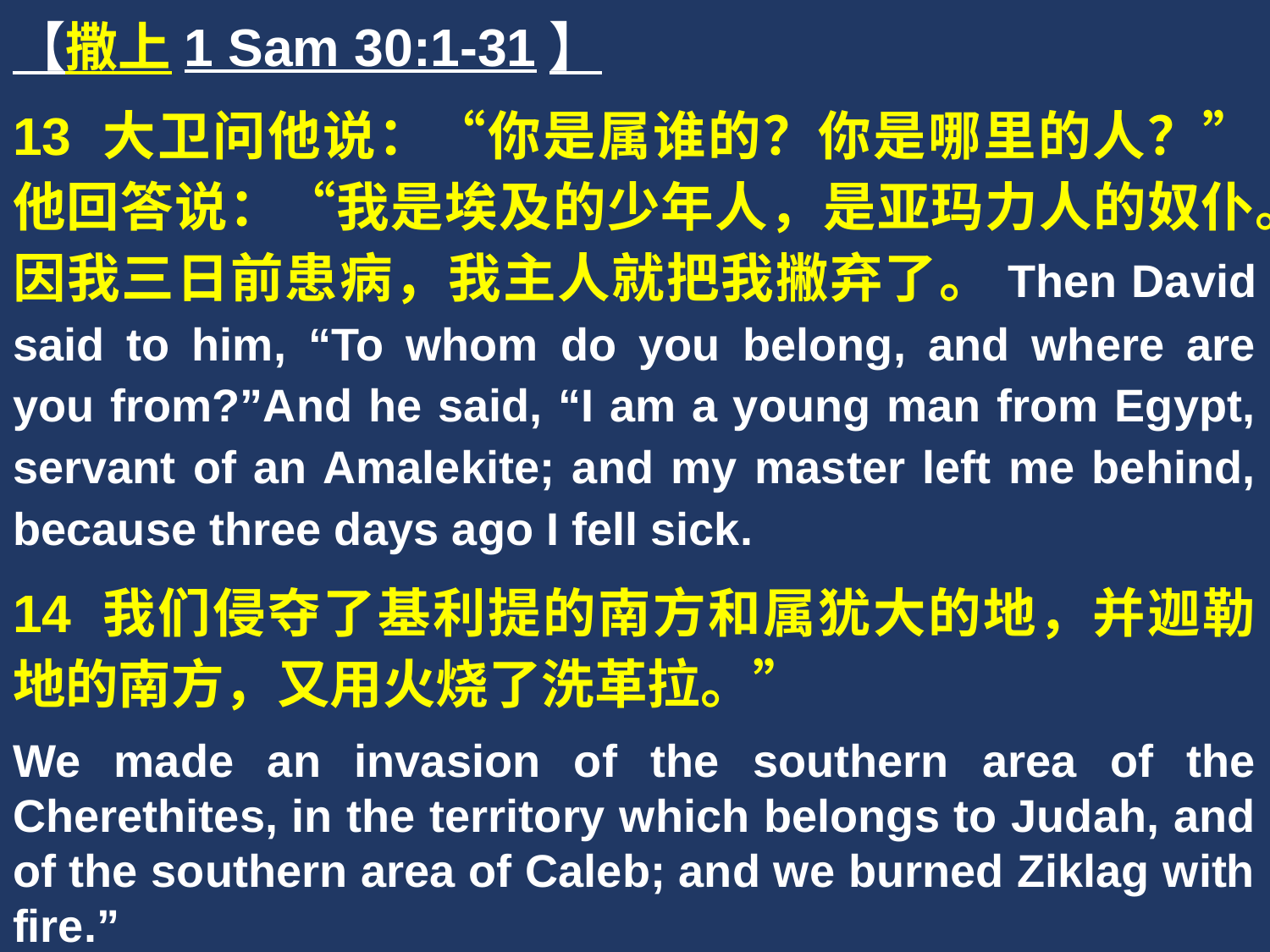

【撒上1 Sam 30:1-31】
13 大卫问他说：“你是属谁的？你是哪里的人？”他回答说：“我是埃及的少年人，是亚玛力人的奴仆。因我三日前患病，我主人就把我撇弃了。Then David said to him, “To whom do you belong, and where are you from?”And he said, “I am a young man from Egypt, servant of an Amalekite; and my master left me behind, because three days ago I fell sick.
14 我们侵夺了基利提的南方和属犹大的地，并迦勒地的南方，又用火烧了洗革拉。”
We made an invasion of the southern area of the Cherethites, in the territory which belongs to Judah, and of the southern area of Caleb; and we burned Ziklag with fire.”